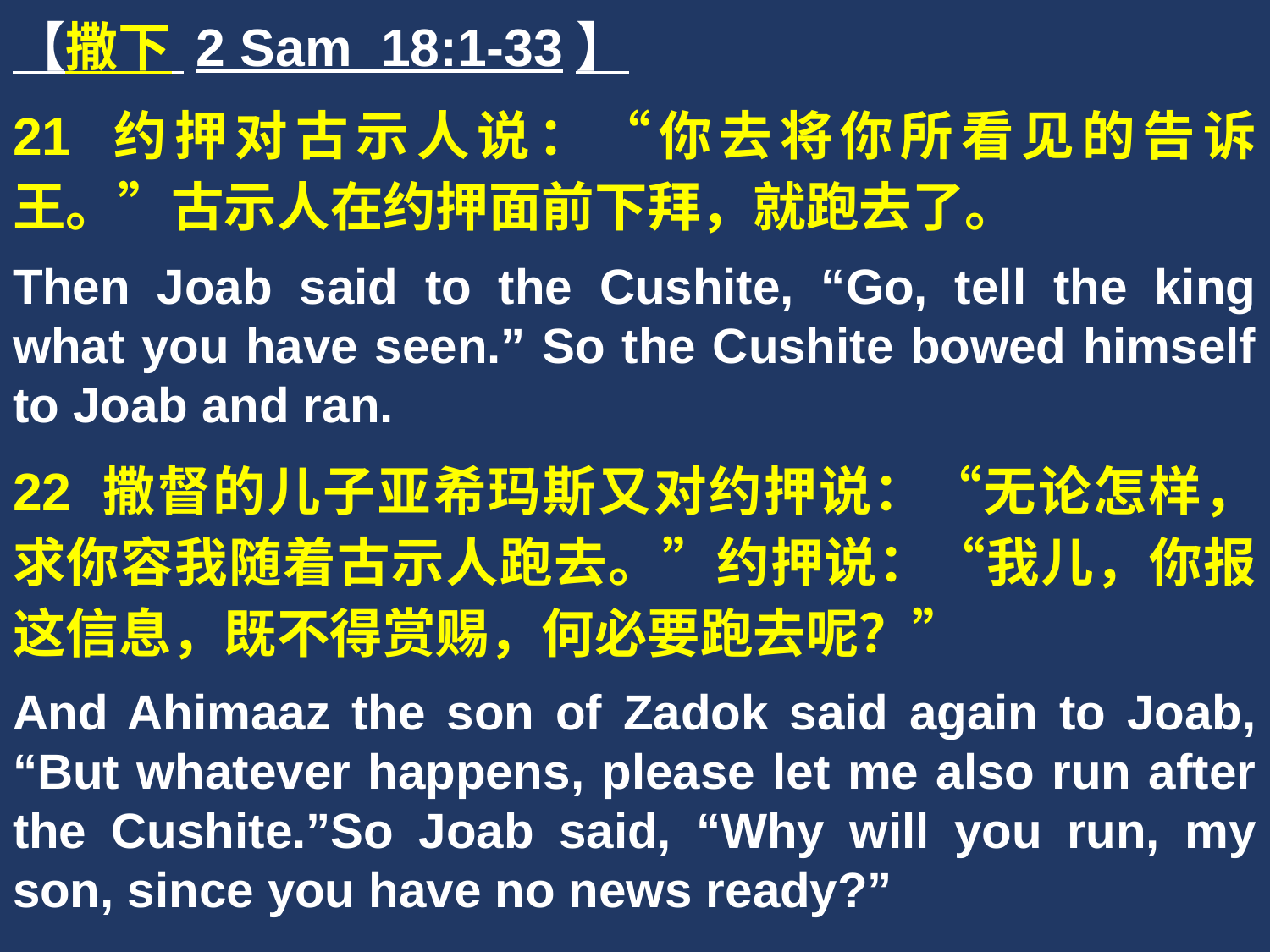

【撒下 2 Sam  18:1-33】
21 约押对古示人说：“你去将你所看见的告诉王。”古示人在约押面前下拜，就跑去了。
Then Joab said to the Cushite, “Go, tell the king what you have seen.” So the Cushite bowed himself to Joab and ran.
22 撒督的儿子亚希玛斯又对约押说：“无论怎样，求你容我随着古示人跑去。”约押说：“我儿，你报这信息，既不得赏赐，何必要跑去呢？”
And Ahimaaz the son of Zadok said again to Joab, “But whatever happens, please let me also run after the Cushite.”So Joab said, “Why will you run, my son, since you have no news ready?”